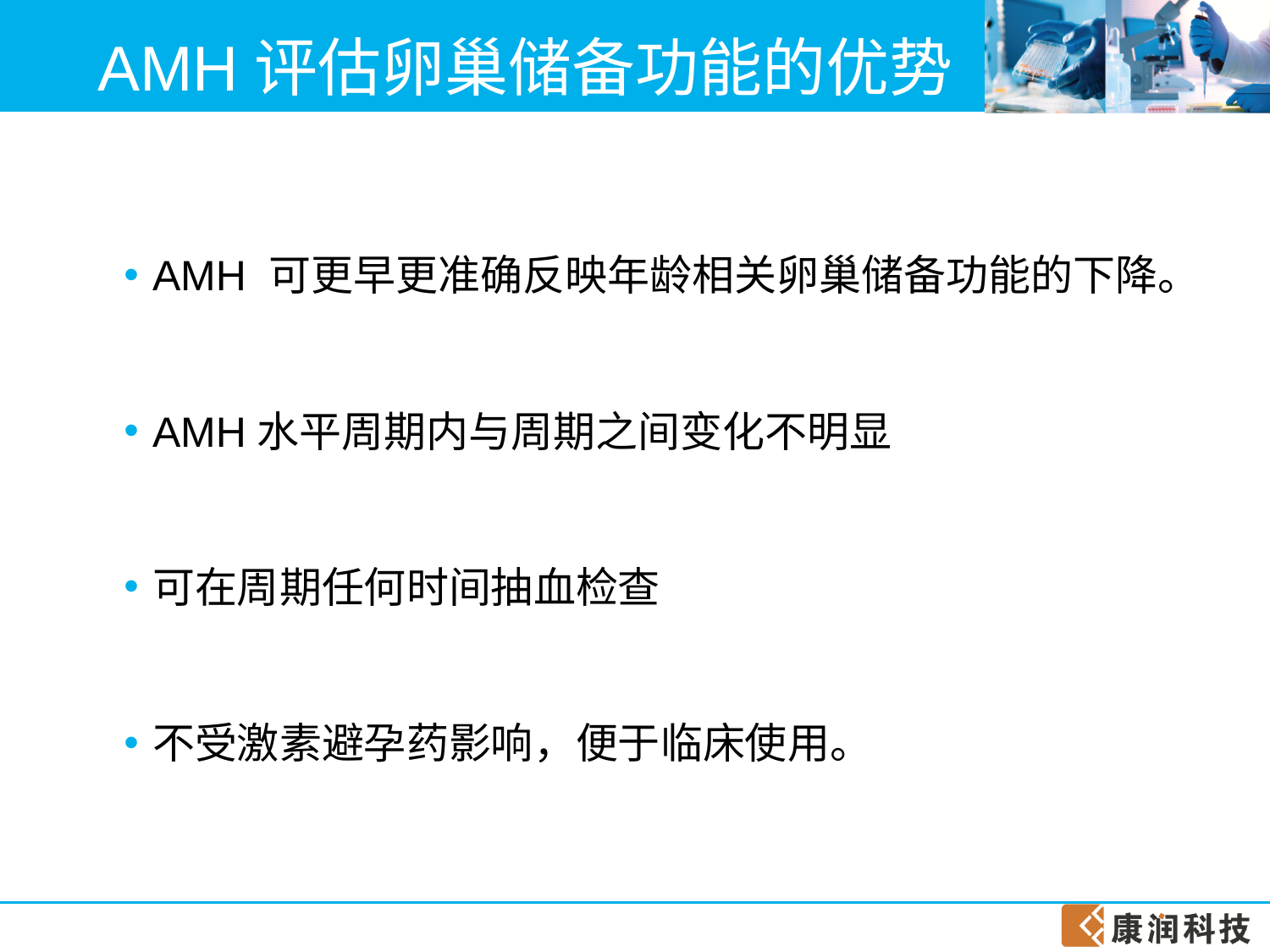

# AMH评估卵巢储备功能的优势
AMH 可更早更准确反映年龄相关卵巢储备功能的下降。
AMH水平周期内与周期之间变化不明显
可在周期任何时间抽血检查
不受激素避孕药影响，便于临床使用。